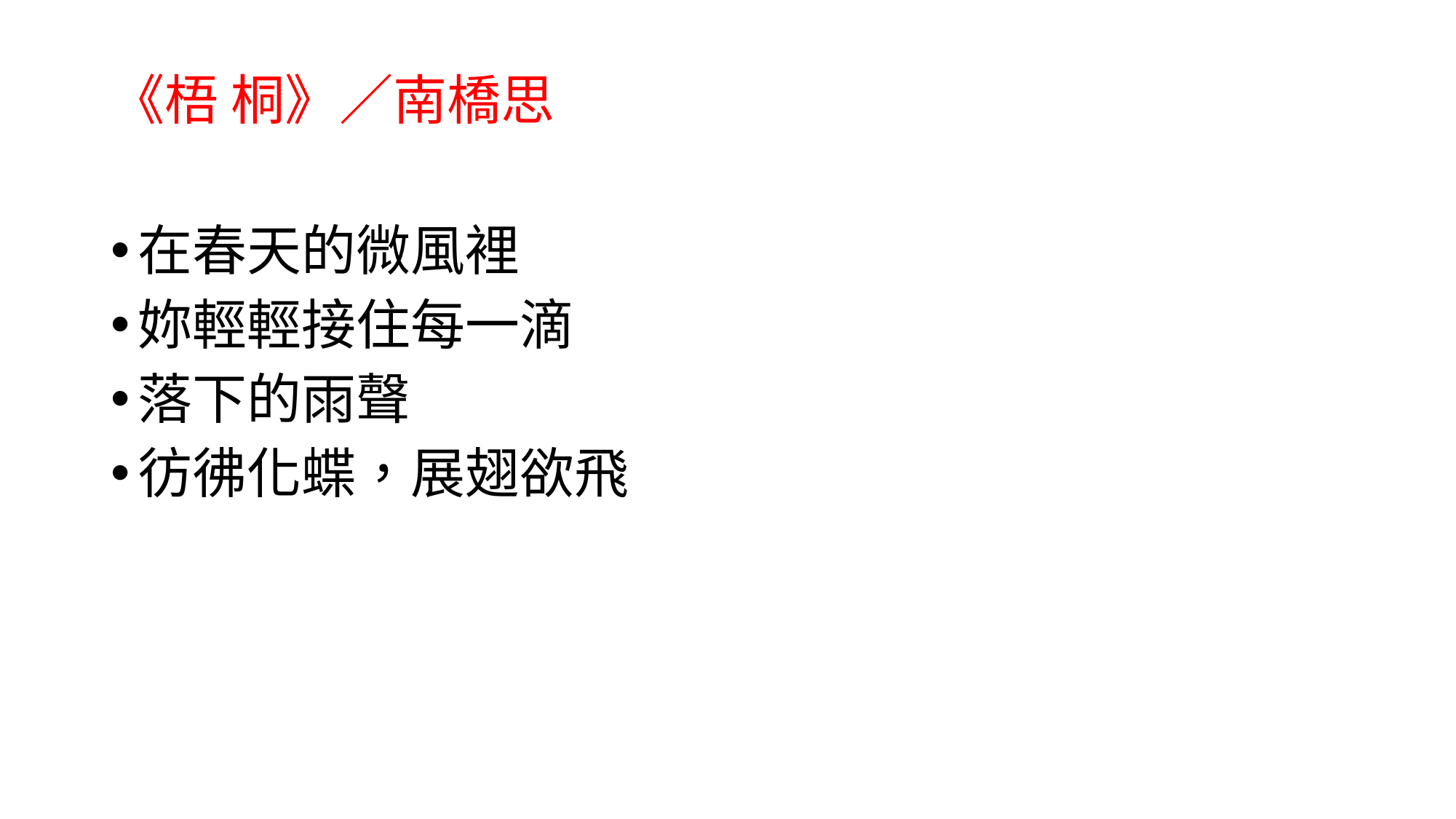

# 《梧 桐》∕南橋思
在春天的微風裡
妳輕輕接住每一滴
落下的雨聲
彷彿化蝶，展翅欲飛